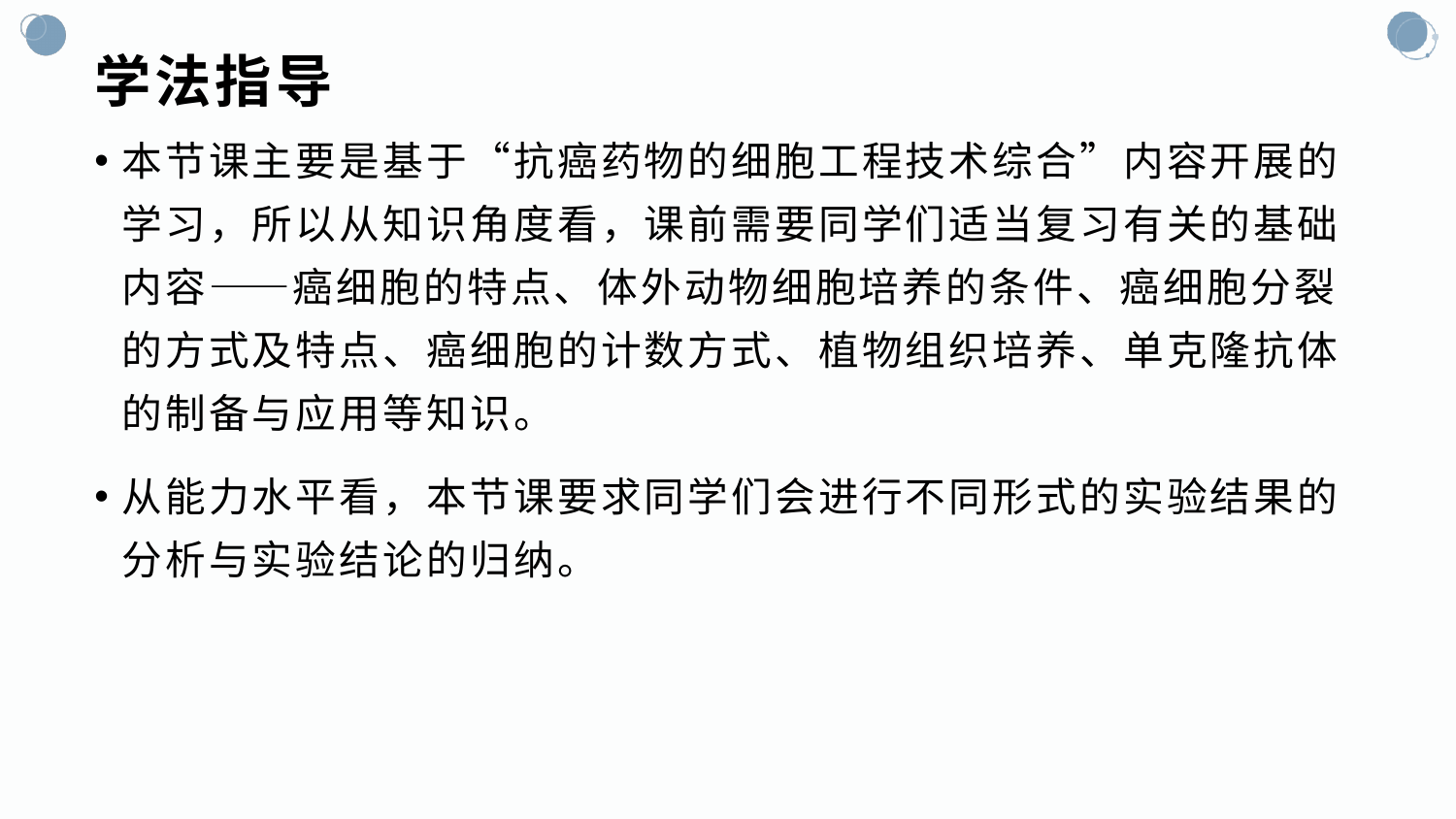

# 学法指导
本节课主要是基于“抗癌药物的细胞工程技术综合”内容开展的学习，所以从知识角度看，课前需要同学们适当复习有关的基础内容——癌细胞的特点、体外动物细胞培养的条件、癌细胞分裂的方式及特点、癌细胞的计数方式、植物组织培养、单克隆抗体的制备与应用等知识。
从能力水平看，本节课要求同学们会进行不同形式的实验结果的分析与实验结论的归纳。